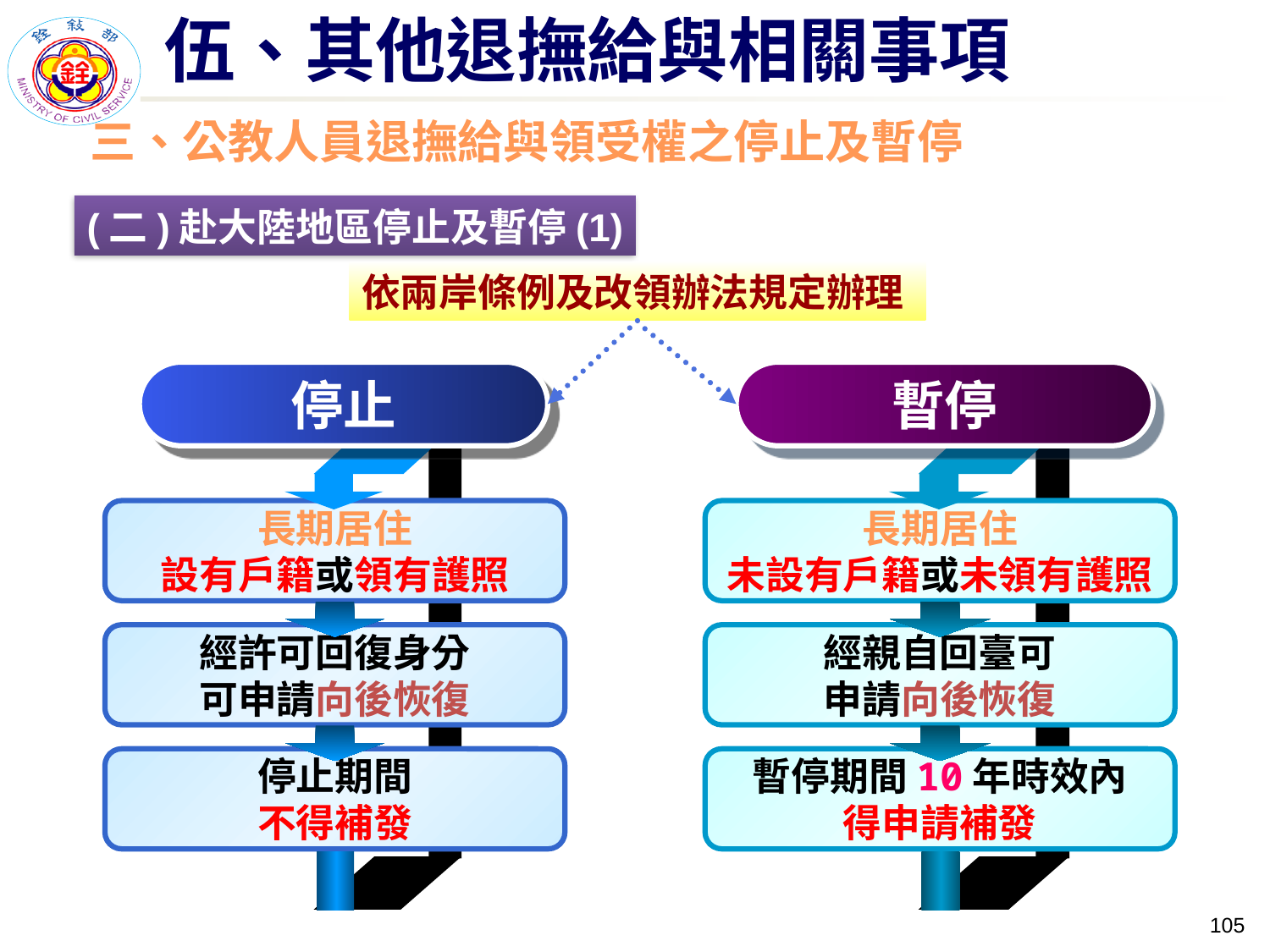

伍、其他退撫給與相關事項
三、公教人員退撫給與領受權之停止及暫停
(二)赴大陸地區停止及暫停(1)
依兩岸條例及改領辦法規定辦理
停止

長期居住
設有戶籍或領有護照

經許可回復身分
可申請向後恢復

停止期間
不得補發

暫停

長期居住
未設有戶籍或未領有護照

經親自回臺可
申請向後恢復

暫停期間10年時效內
得申請補發

105